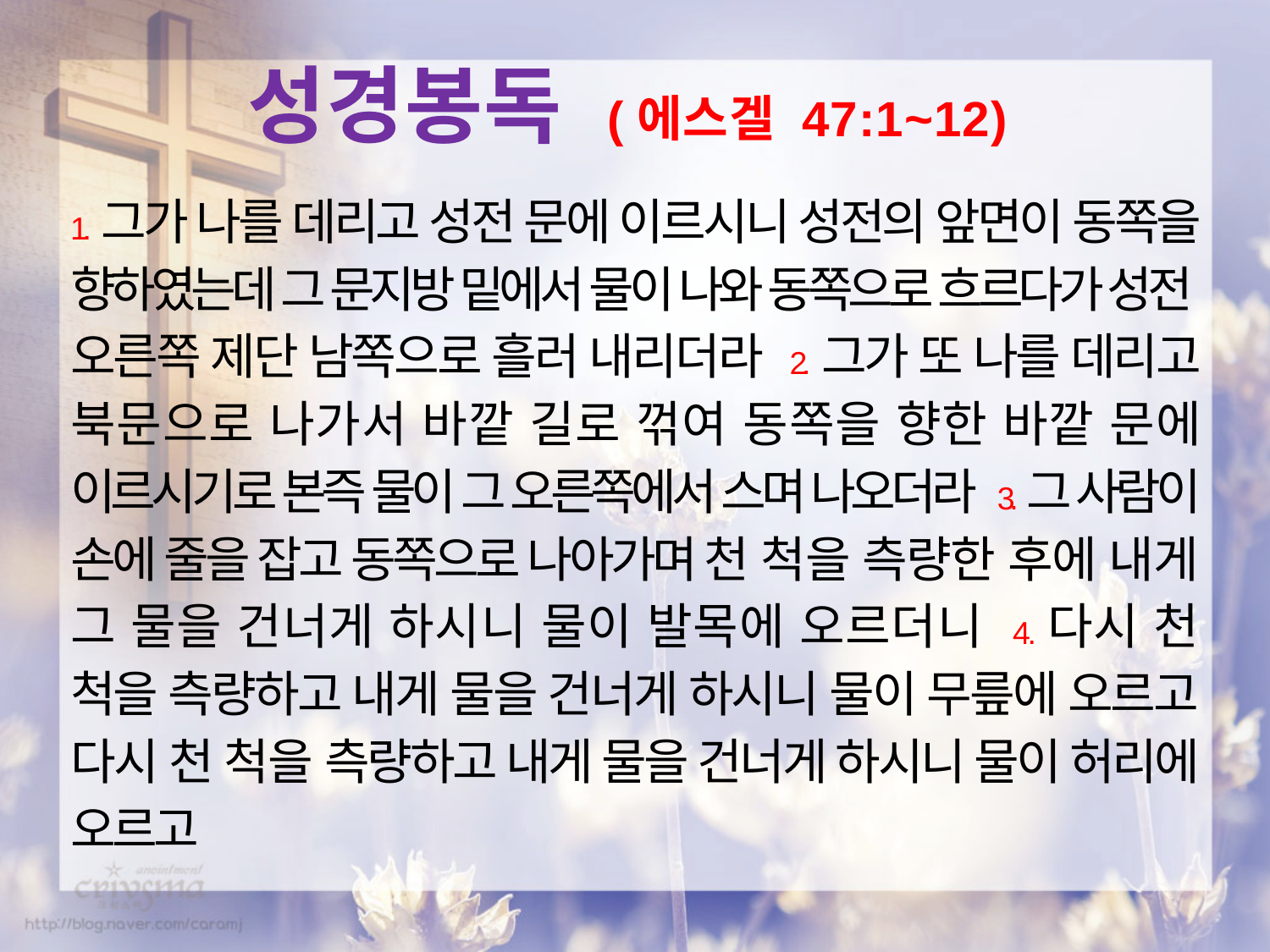

성경봉독 (에스겔 47:1~12)
1.그가 나를 데리고 성전 문에 이르시니 성전의 앞면이 동쪽을 향하였는데 그 문지방 밑에서 물이 나와 동쪽으로 흐르다가 성전 오른쪽 제단 남쪽으로 흘러 내리더라 2.그가 또 나를 데리고 북문으로 나가서 바깥 길로 꺾여 동쪽을 향한 바깥 문에 이르시기로 본즉 물이 그 오른쪽에서 스며 나오더라 3.그 사람이 손에 줄을 잡고 동쪽으로 나아가며 천 척을 측량한 후에 내게 그 물을 건너게 하시니 물이 발목에 오르더니 4.다시 천 척을 측량하고 내게 물을 건너게 하시니 물이 무릎에 오르고 다시 천 척을 측량하고 내게 물을 건너게 하시니 물이 허리에 오르고